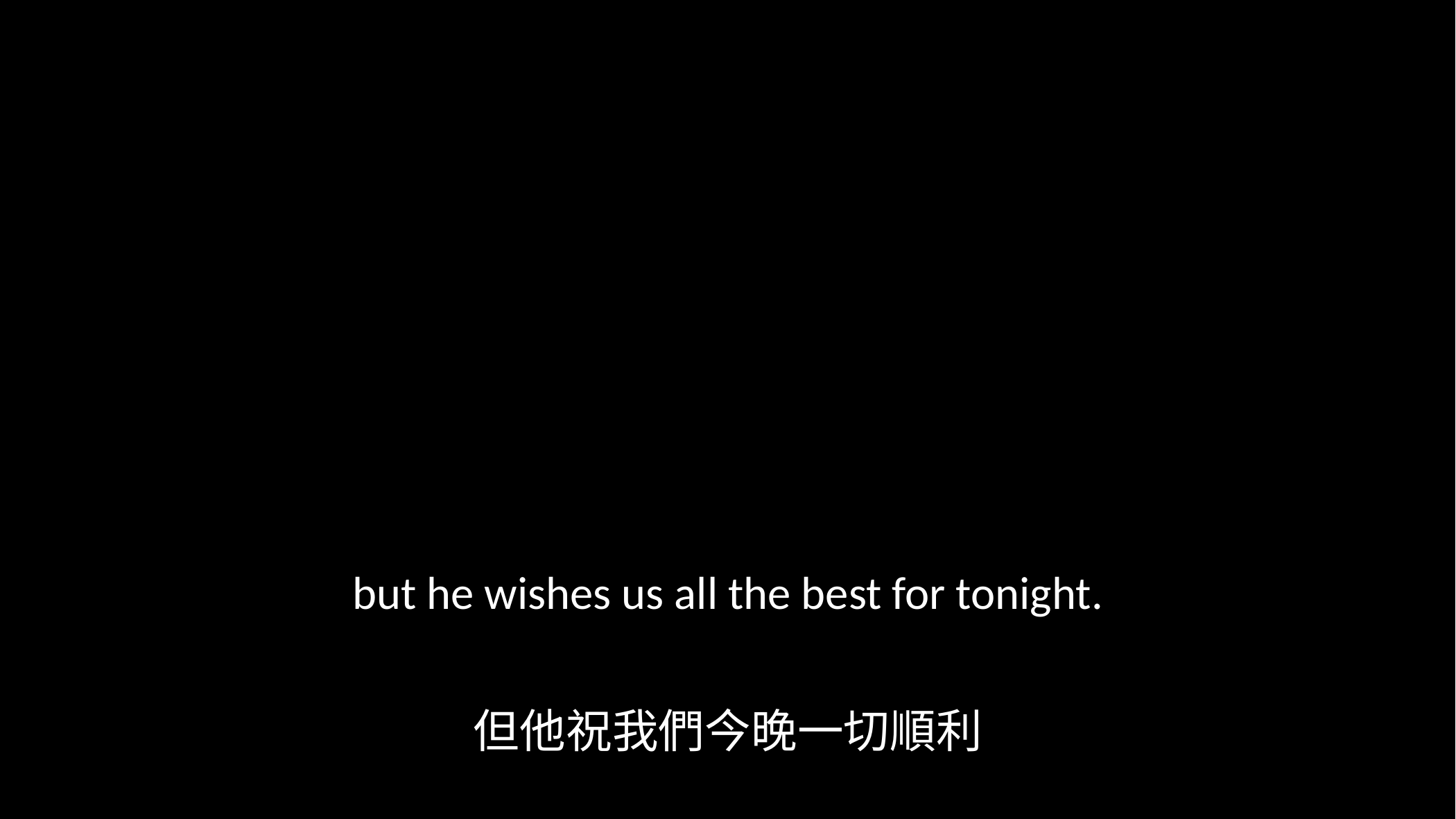

but he wishes us all the best for tonight.

但他祝我們今晚一切順利